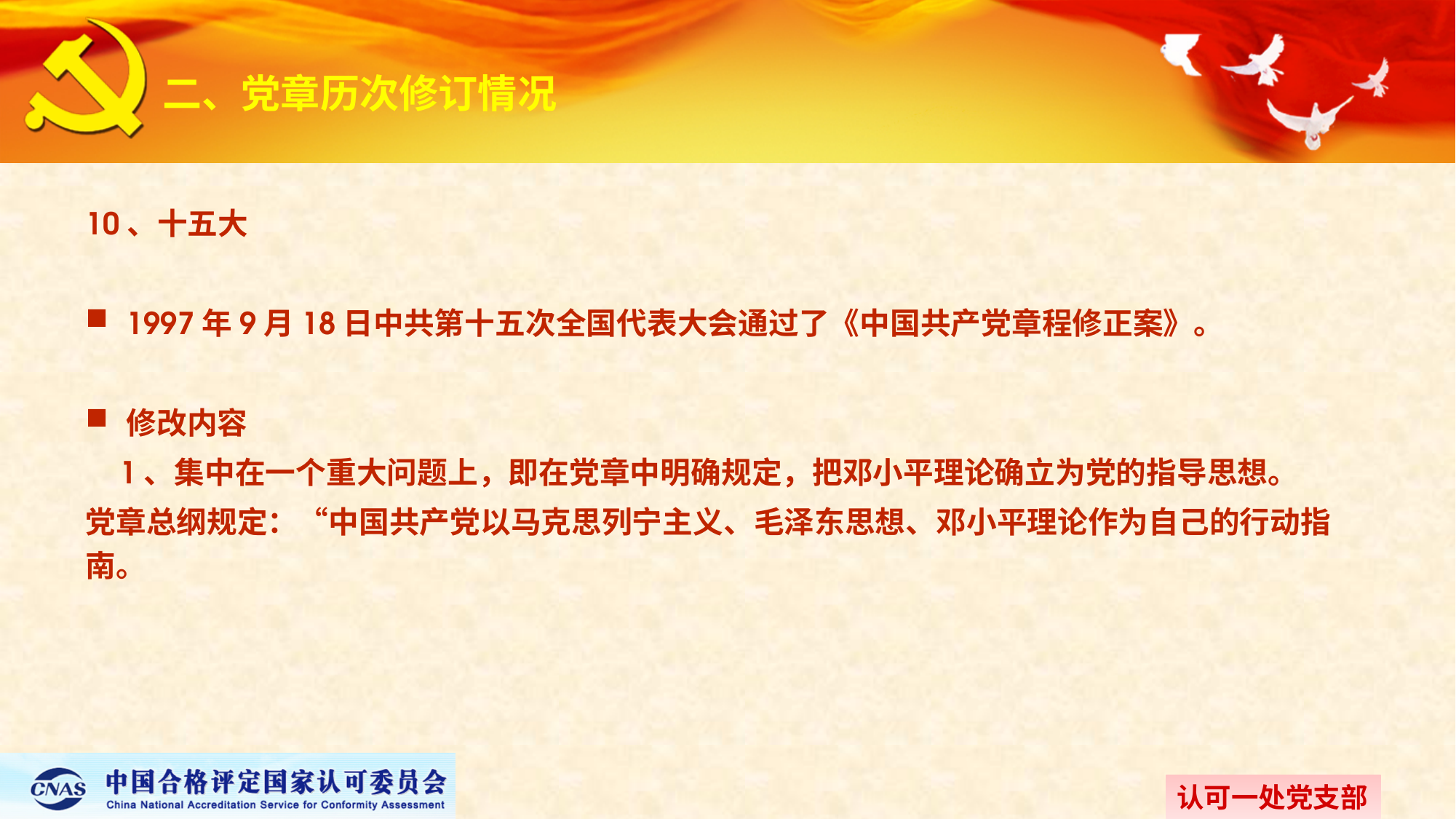

# 二、党章历次修订情况
10、十五大

1997年9月18日中共第十五次全国代表大会通过了《中国共产党章程修正案》。

修改内容
    1、集中在一个重大问题上，即在党章中明确规定，把邓小平理论确立为党的指导思想。
党章总纲规定：“中国共产党以马克思列宁主义、毛泽东思想、邓小平理论作为自己的行动指南。